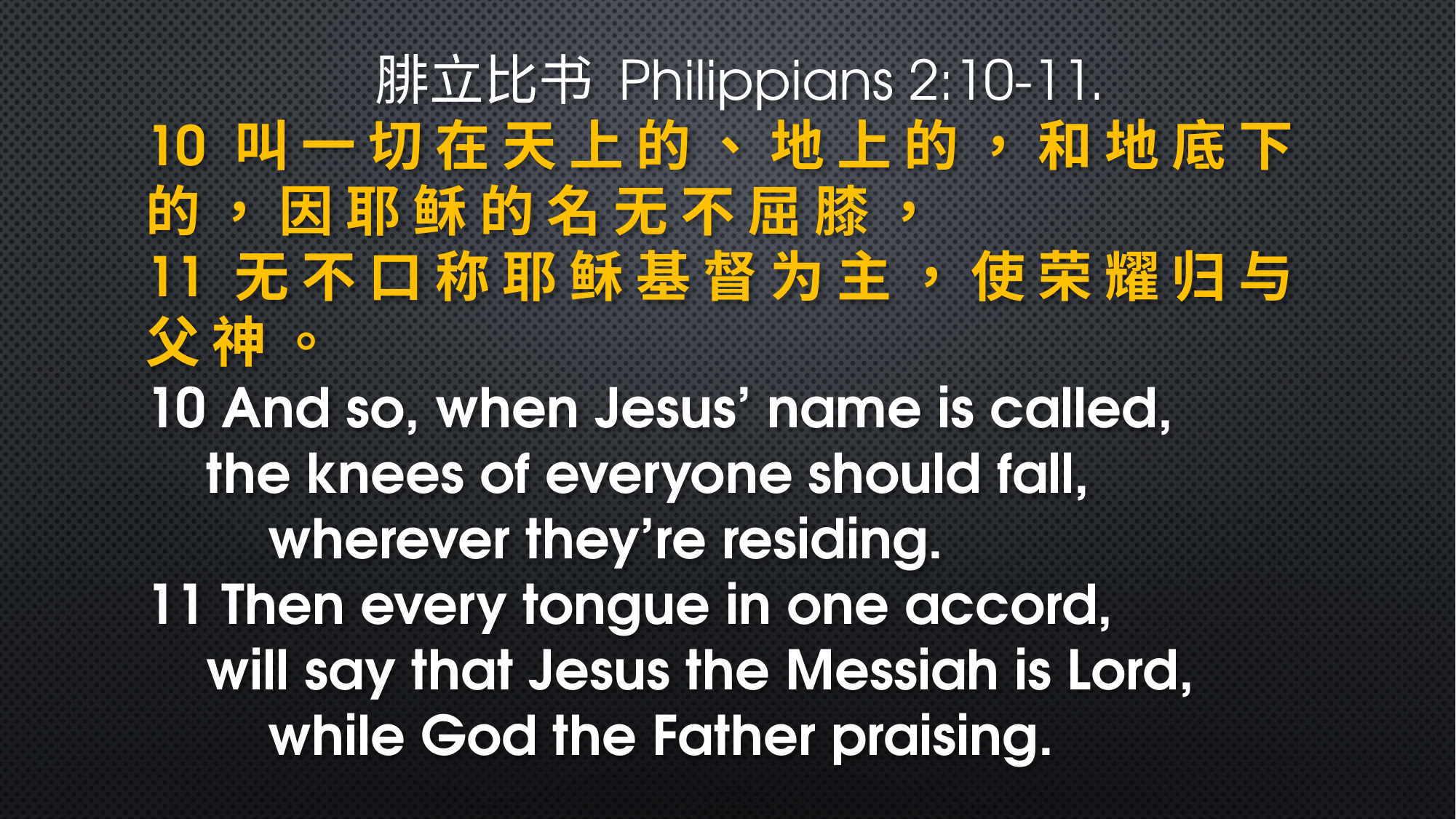

腓立比书 Philippians 2:10-11.
10 叫 一 切 在 天 上 的 、 地 上 的 ， 和 地 底 下 的 ， 因 耶 稣 的 名 无 不 屈 膝 ，
11 无 不 口 称 耶 稣 基 督 为 主 ， 使 荣 耀 归 与 父 神 。
10 And so, when Jesus’ name is called,
    the knees of everyone should fall,
        wherever they’re residing.
11 Then every tongue in one accord,
    will say that Jesus the Messiah is Lord,
        while God the Father praising.